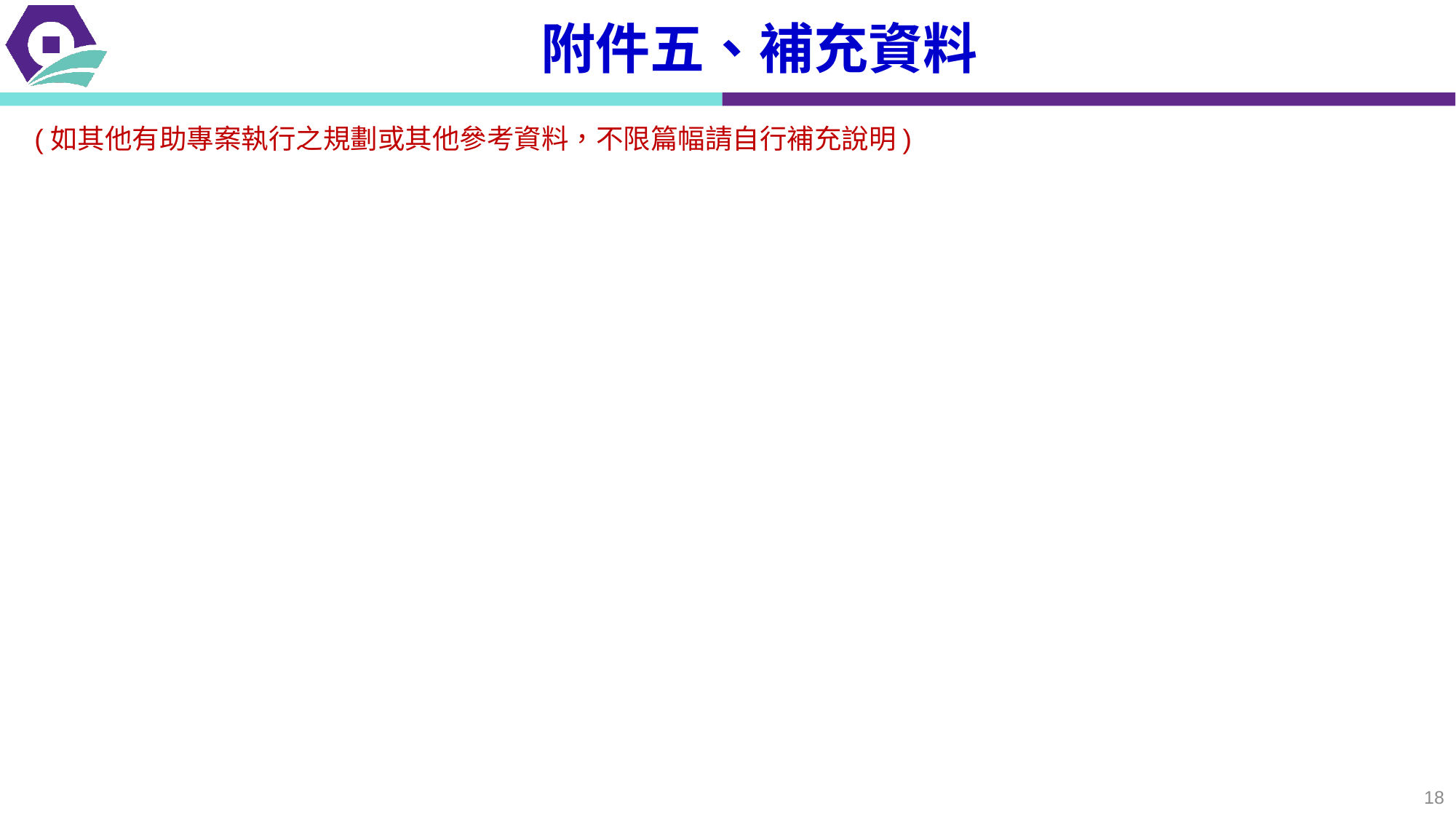

附件五、補充資料
(如其他有助專案執行之規劃或其他參考資料，不限篇幅請自行補充說明)
18